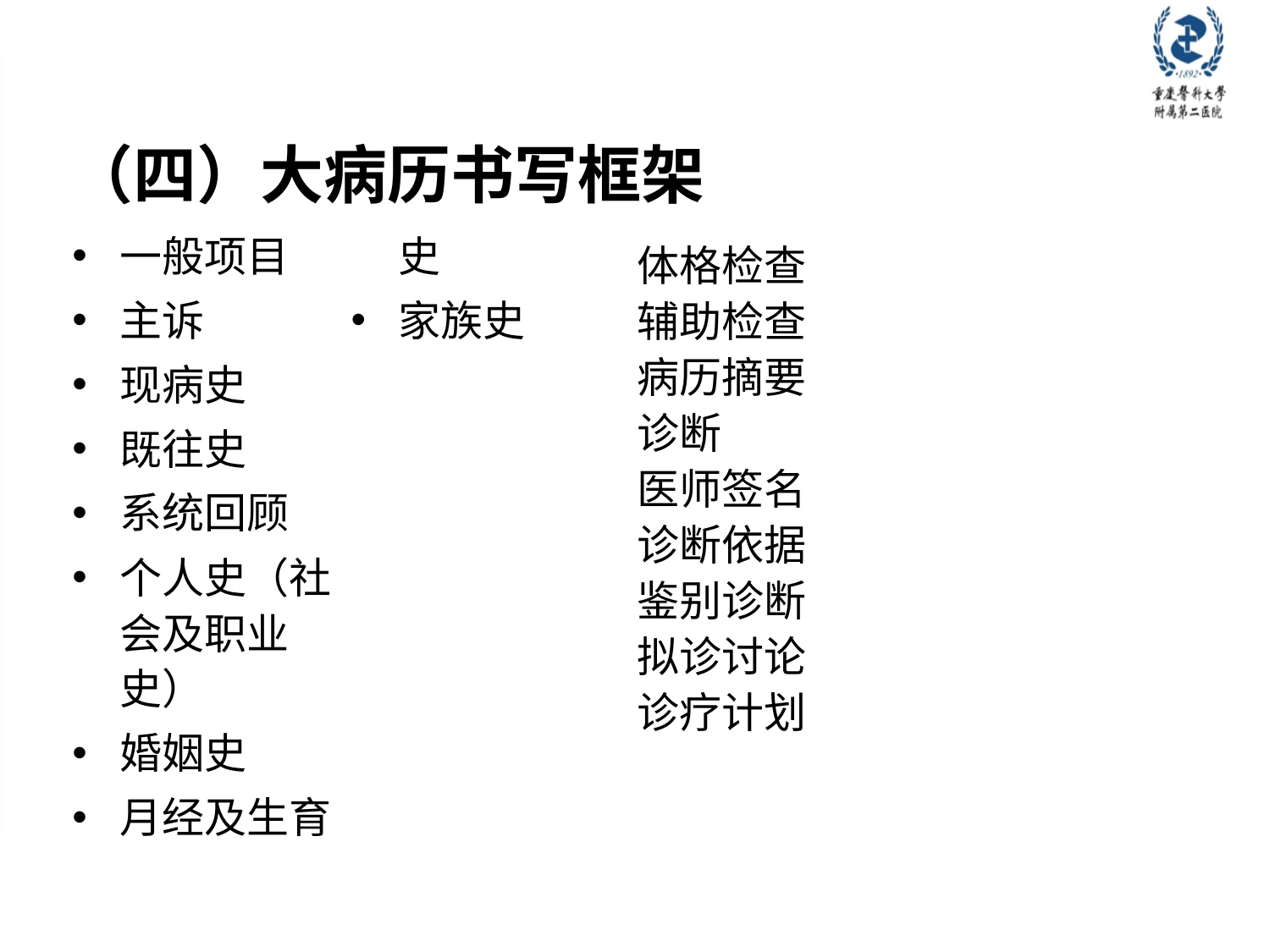

# （四）大病历书写框架
一般项目
主诉
现病史
既往史
系统回顾
个人史（社会及职业史）
婚姻史
月经及生育史
家族史

体格检查
辅助检查
病历摘要
诊断
医师签名
诊断依据
鉴别诊断
拟诊讨论
诊疗计划